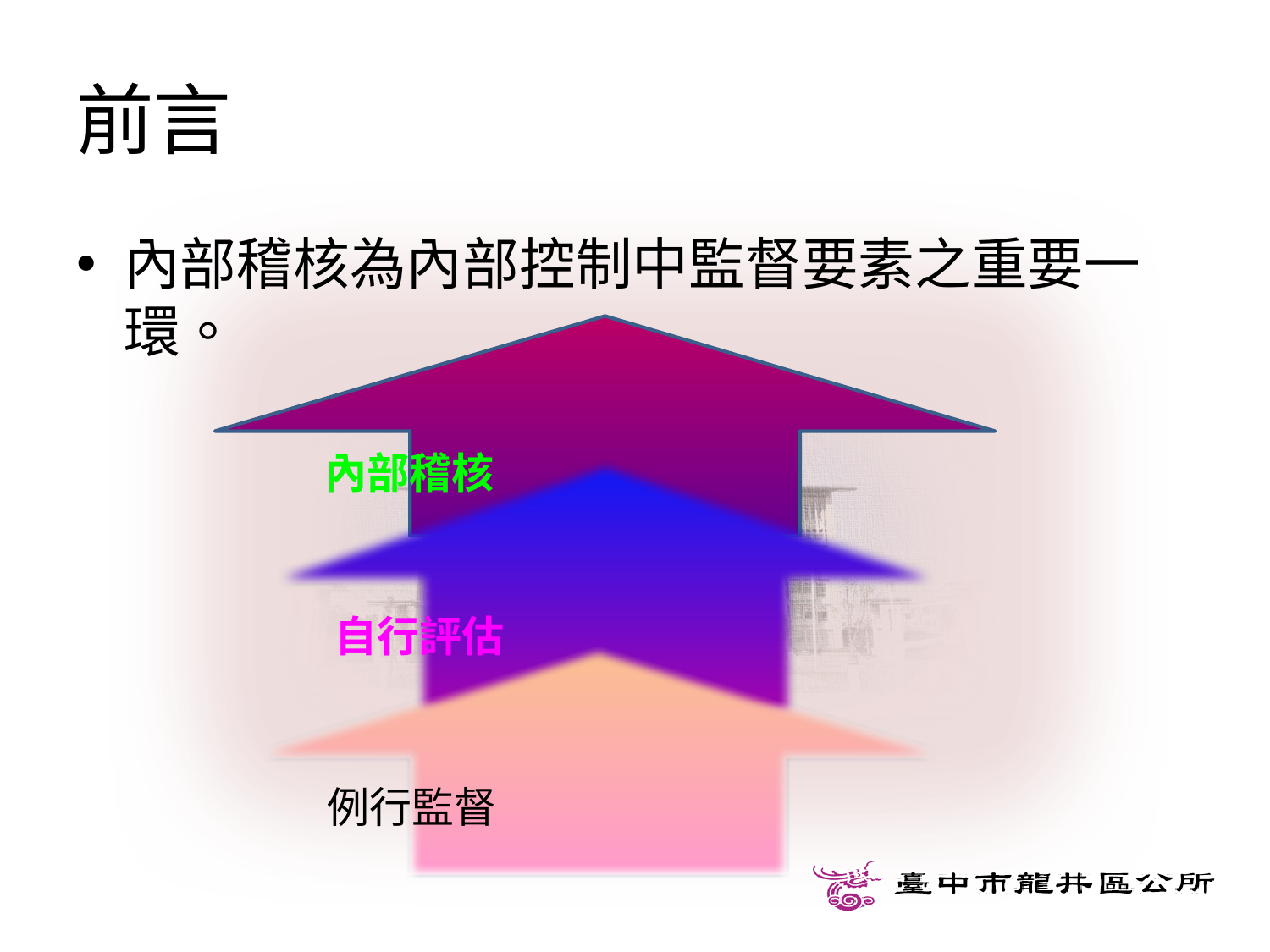

# 前言
內部稽核為內部控制中監督要素之重要一環。
內部稽核
自行評估
例行監督